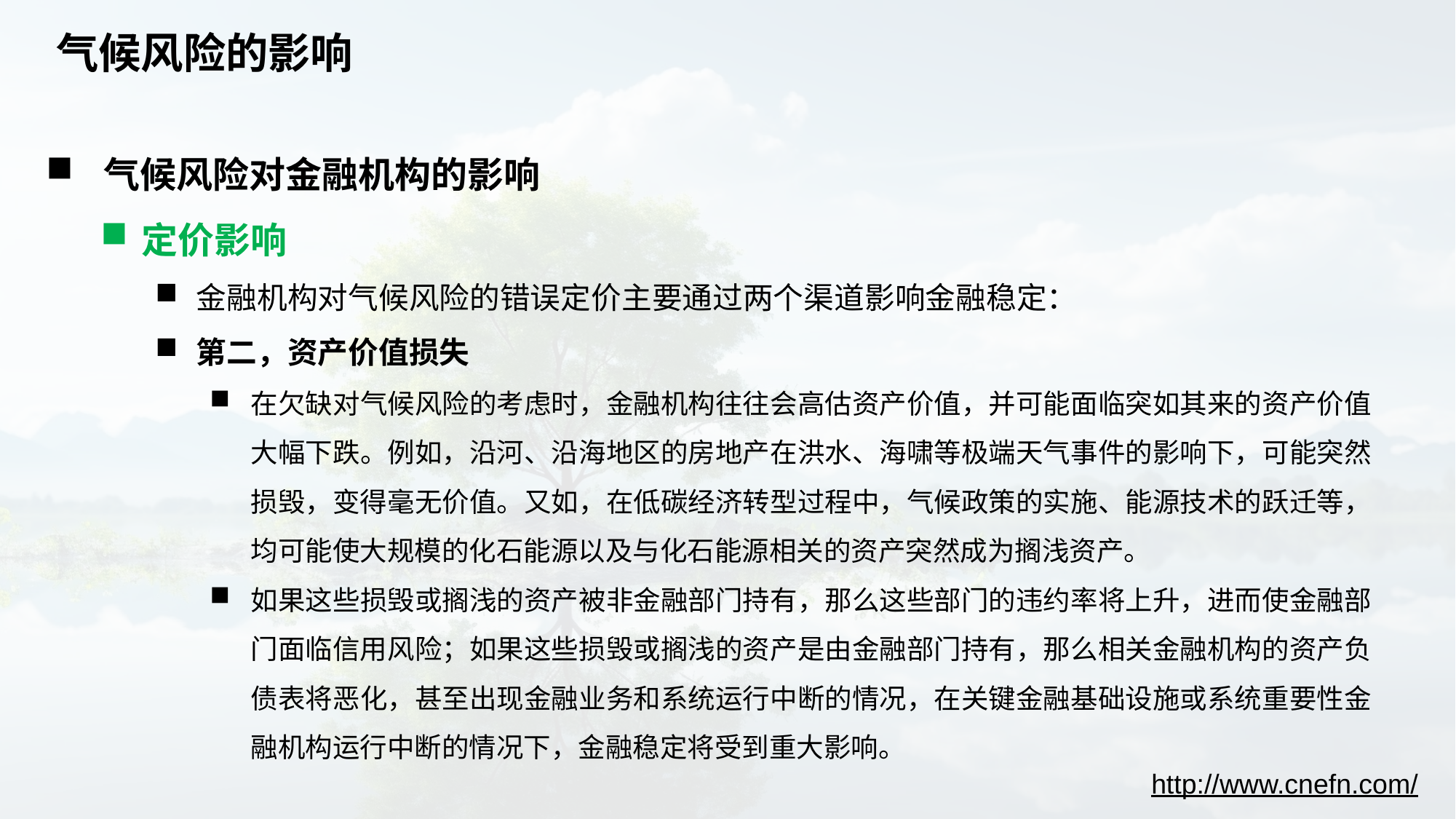

# 气候风险的影响
 气候风险对金融机构的影响
定价影响
金融机构对气候风险的错误定价主要通过两个渠道影响金融稳定：
第二，资产价值损失
在欠缺对气候风险的考虑时，金融机构往往会高估资产价值，并可能面临突如其来的资产价值大幅下跌。例如，沿河、沿海地区的房地产在洪水、海啸等极端天气事件的影响下，可能突然损毁，变得毫无价值。又如，在低碳经济转型过程中，气候政策的实施、能源技术的跃迁等，均可能使大规模的化石能源以及与化石能源相关的资产突然成为搁浅资产。
如果这些损毁或搁浅的资产被非金融部门持有，那么这些部门的违约率将上升，进而使金融部门面临信用风险；如果这些损毁或搁浅的资产是由金融部门持有，那么相关金融机构的资产负债表将恶化，甚至出现金融业务和系统运行中断的情况，在关键金融基础设施或系统重要性金融机构运行中断的情况下，金融稳定将受到重大影响。